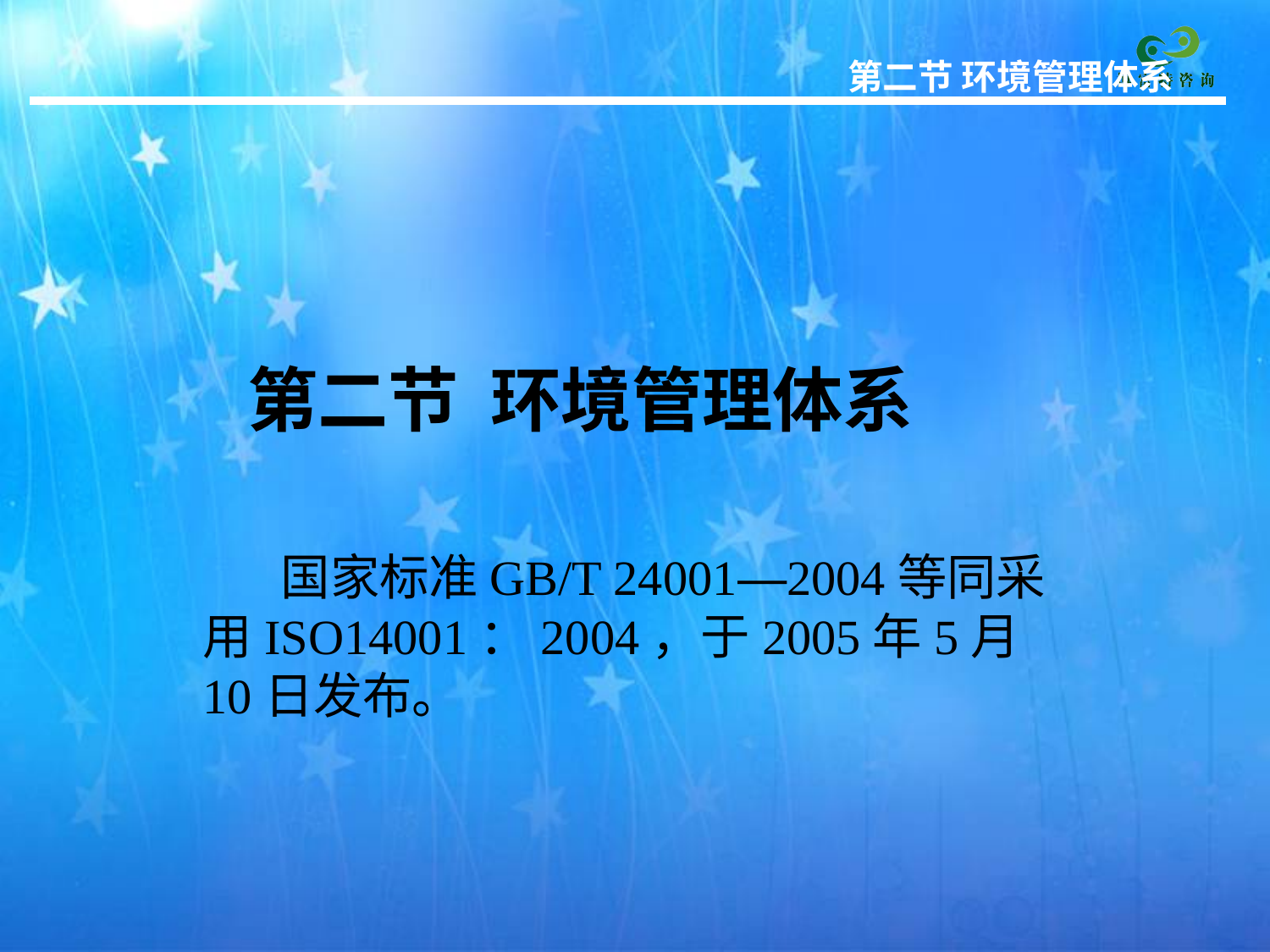

第二节 环境管理体系
# 第二节  环境管理体系
      国家标准GB/T 24001—2004等同采用ISO14001：2004，于2005年5月10日发布。